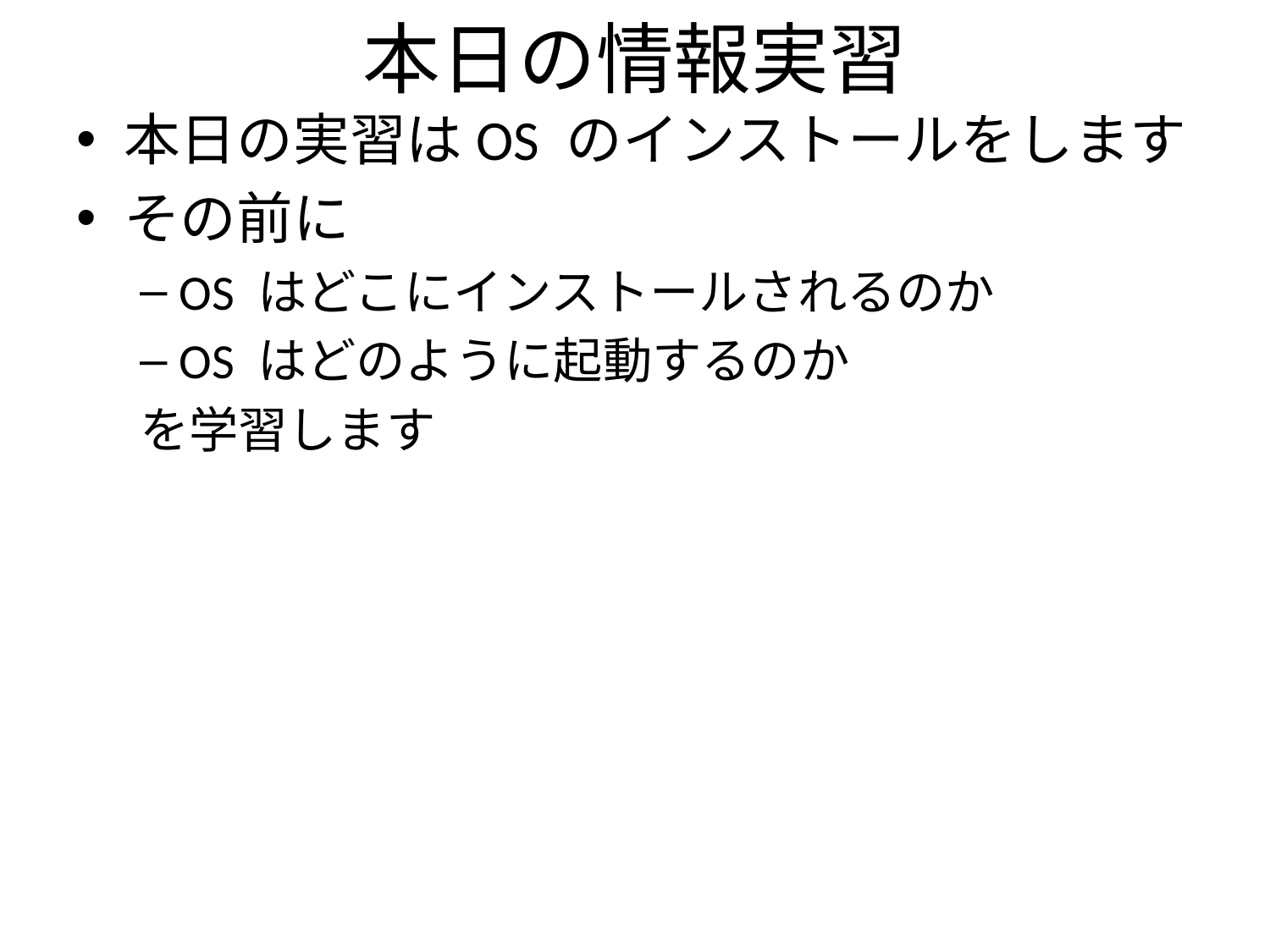

# 本日の情報実習
本日の実習はOS のインストールをします
その前に
OS はどこにインストールされるのか
OS はどのように起動するのか
を学習します